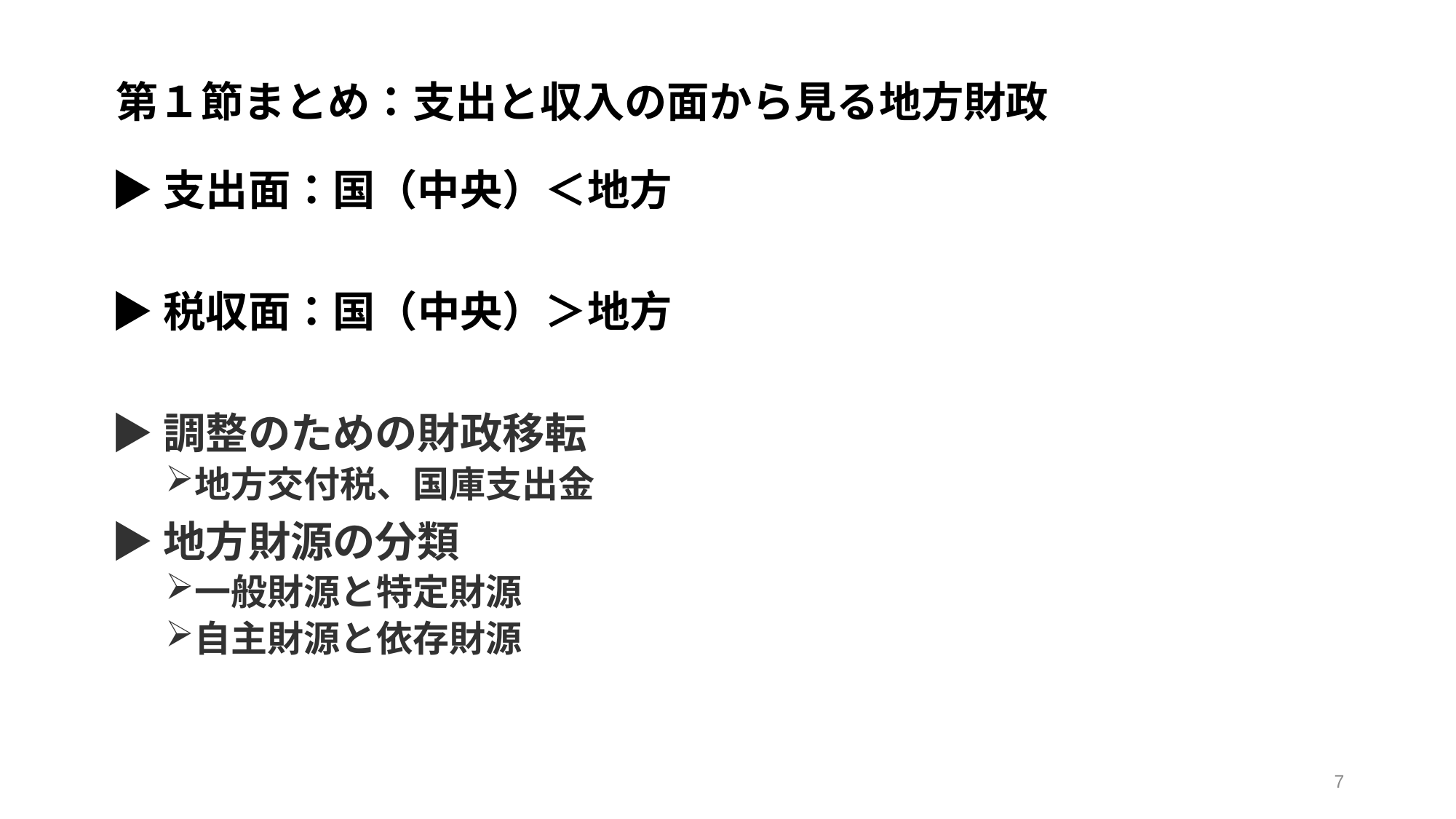

第１節まとめ：支出と収入の面から見る地方財政
▶︎支出面：国（中央）＜地方

▶︎税収面：国（中央）＞地方

▶調整のための財政移転
地方交付税、国庫支出金
▶地方財源の分類
一般財源と特定財源
自主財源と依存財源

7